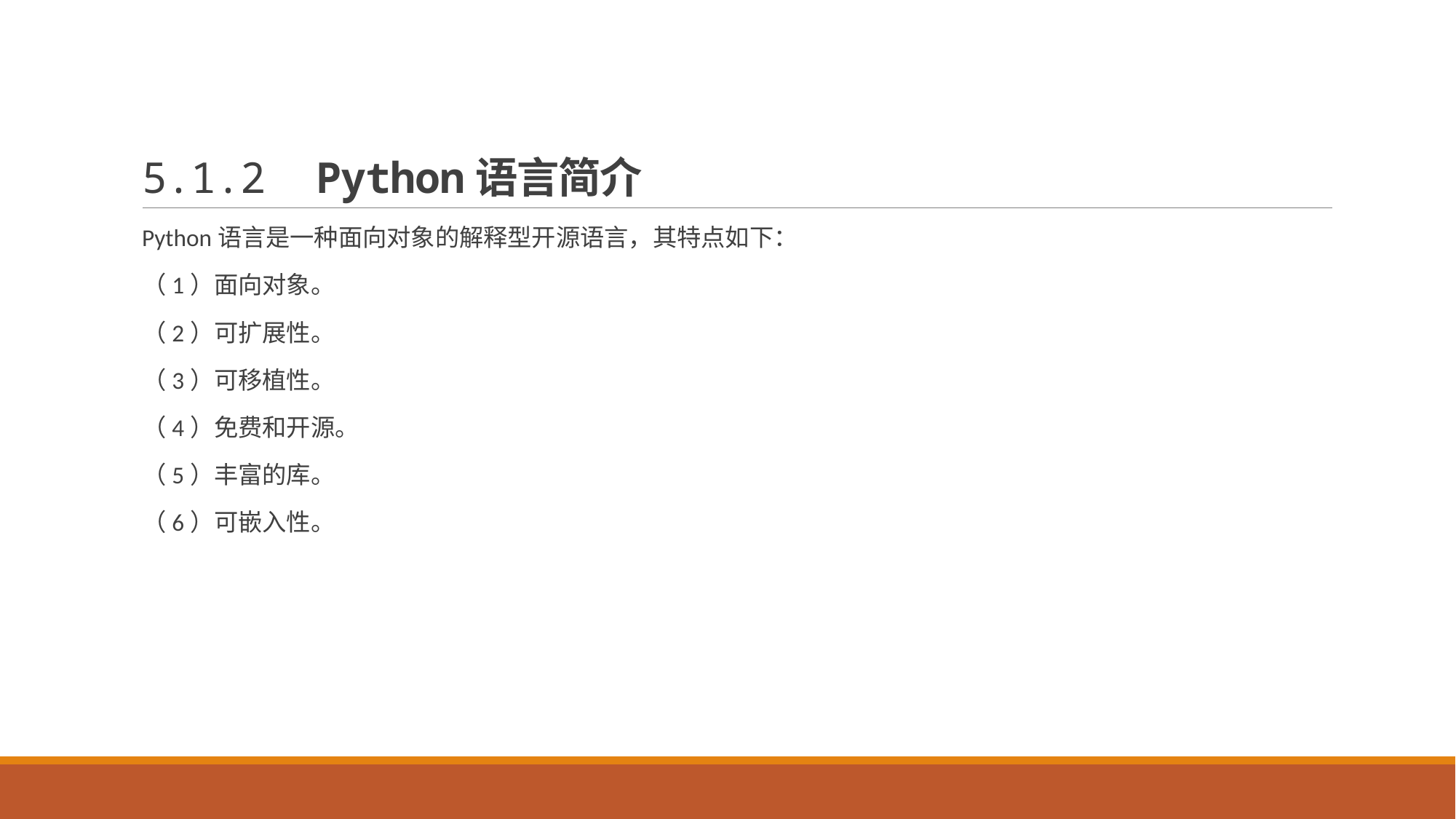

# 5.1.2  Python语言简介
Python语言是一种面向对象的解释型开源语言，其特点如下：
（1）面向对象。
（2）可扩展性。
（3）可移植性。
（4）免费和开源。
（5）丰富的库。
（6）可嵌入性。